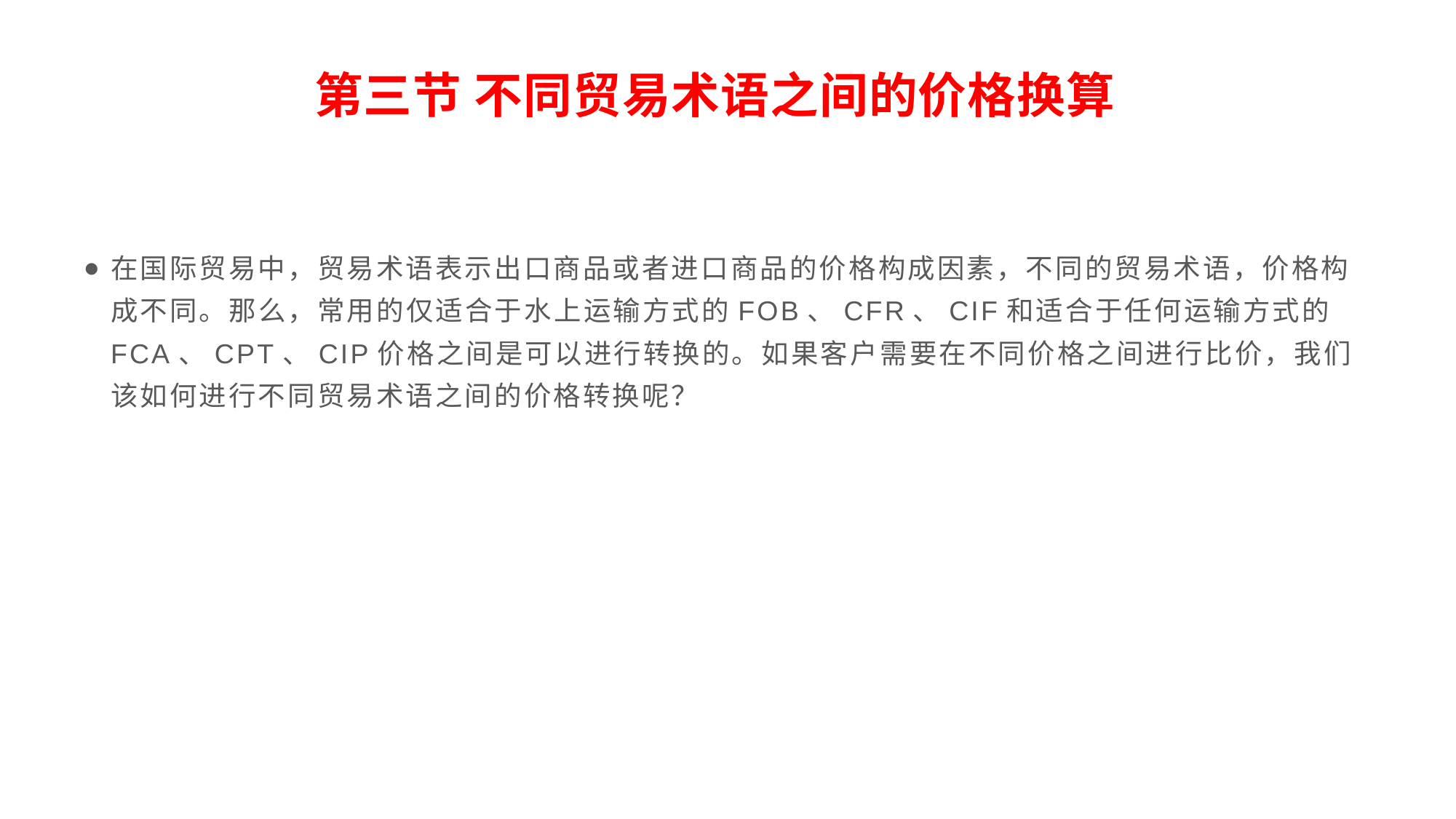

# 第三节 不同贸易术语之间的价格换算

在国际贸易中，贸易术语表示出口商品或者进口商品的价格构成因素，不同的贸易术语，价格构成不同。那么，常用的仅适合于水上运输方式的FOB、CFR、CIF和适合于任何运输方式的FCA、CPT、CIP价格之间是可以进行转换的。如果客户需要在不同价格之间进行比价，我们该如何进行不同贸易术语之间的价格转换呢？

17